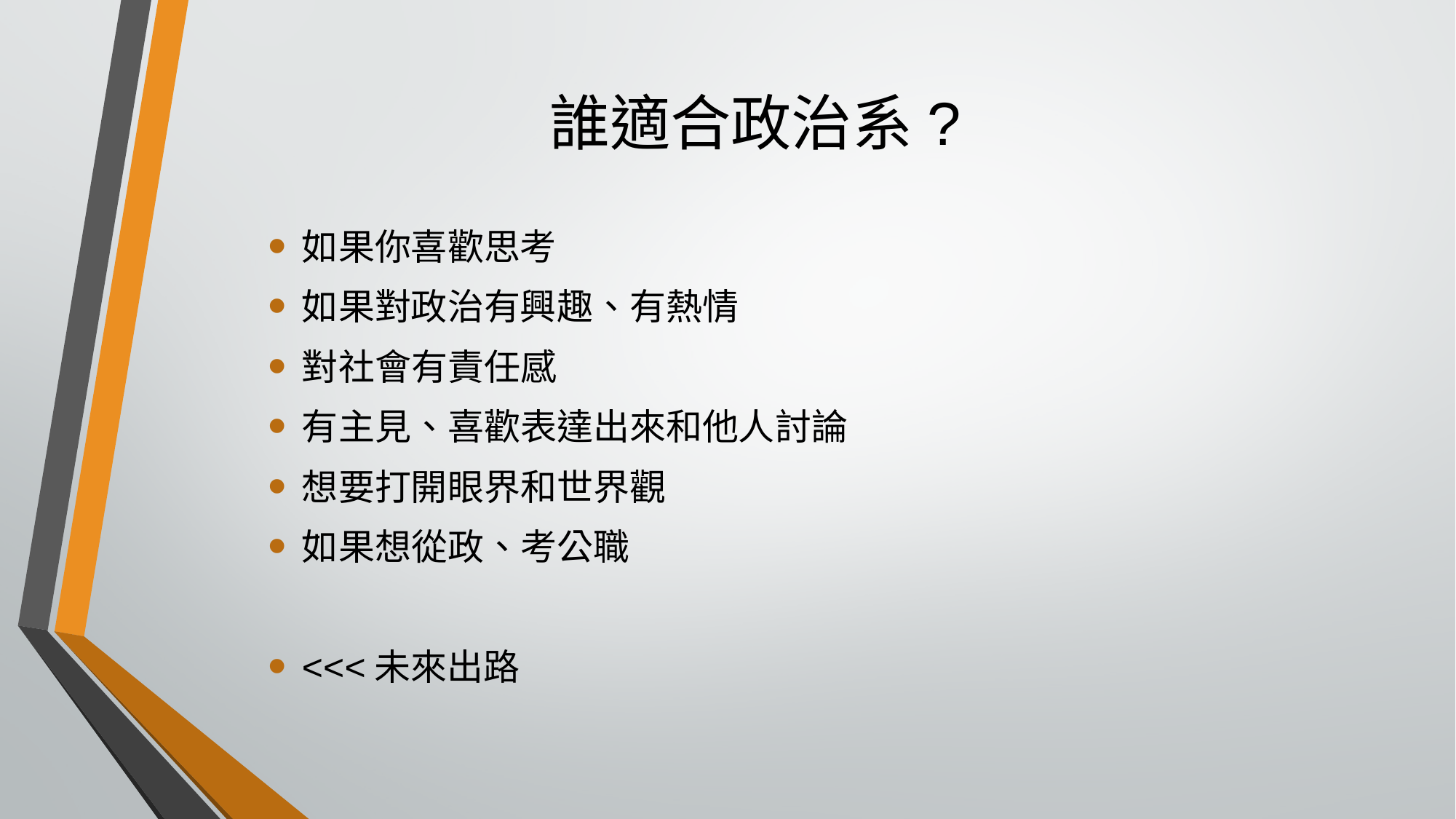

# 誰適合政治系?
如果你喜歡思考
如果對政治有興趣、有熱情
對社會有責任感
有主見、喜歡表達出來和他人討論
想要打開眼界和世界觀
如果想從政、考公職

<<<未來出路